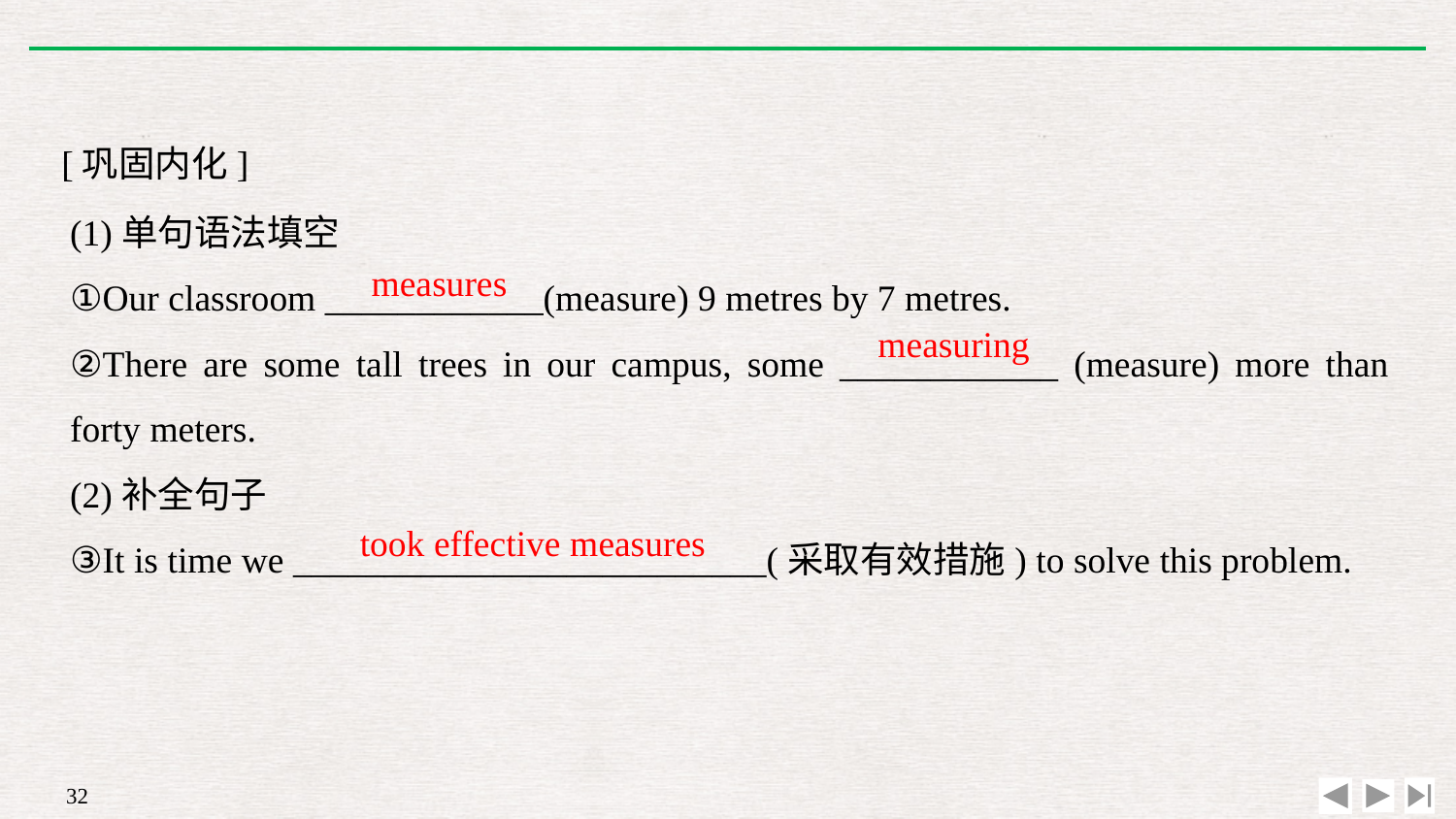

[巩固内化]
(1)单句语法填空
①Our classroom ____________(measure) 9 metres by 7 metres.
②There are some tall trees in our campus, some ____________ (measure) more than forty meters.
(2)补全句子
③It is time we __________________________(采取有效措施) to solve this problem.
measures
measuring
took effective measures